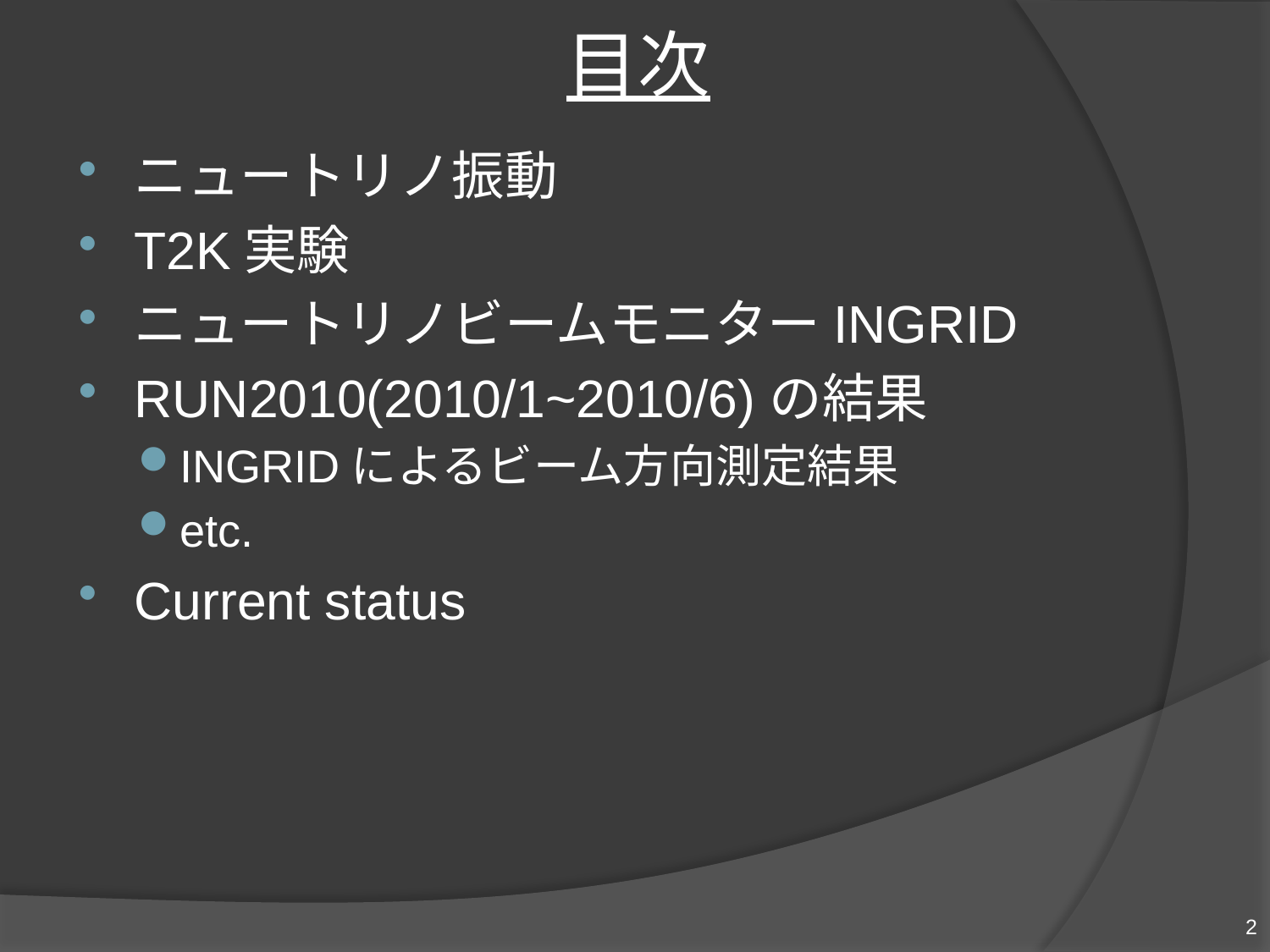

目次
ニュートリノ振動
T2K実験
ニュートリノビームモニターINGRID
RUN2010(2010/1~2010/6)の結果
INGRIDによるビーム方向測定結果
etc.
Current status
2